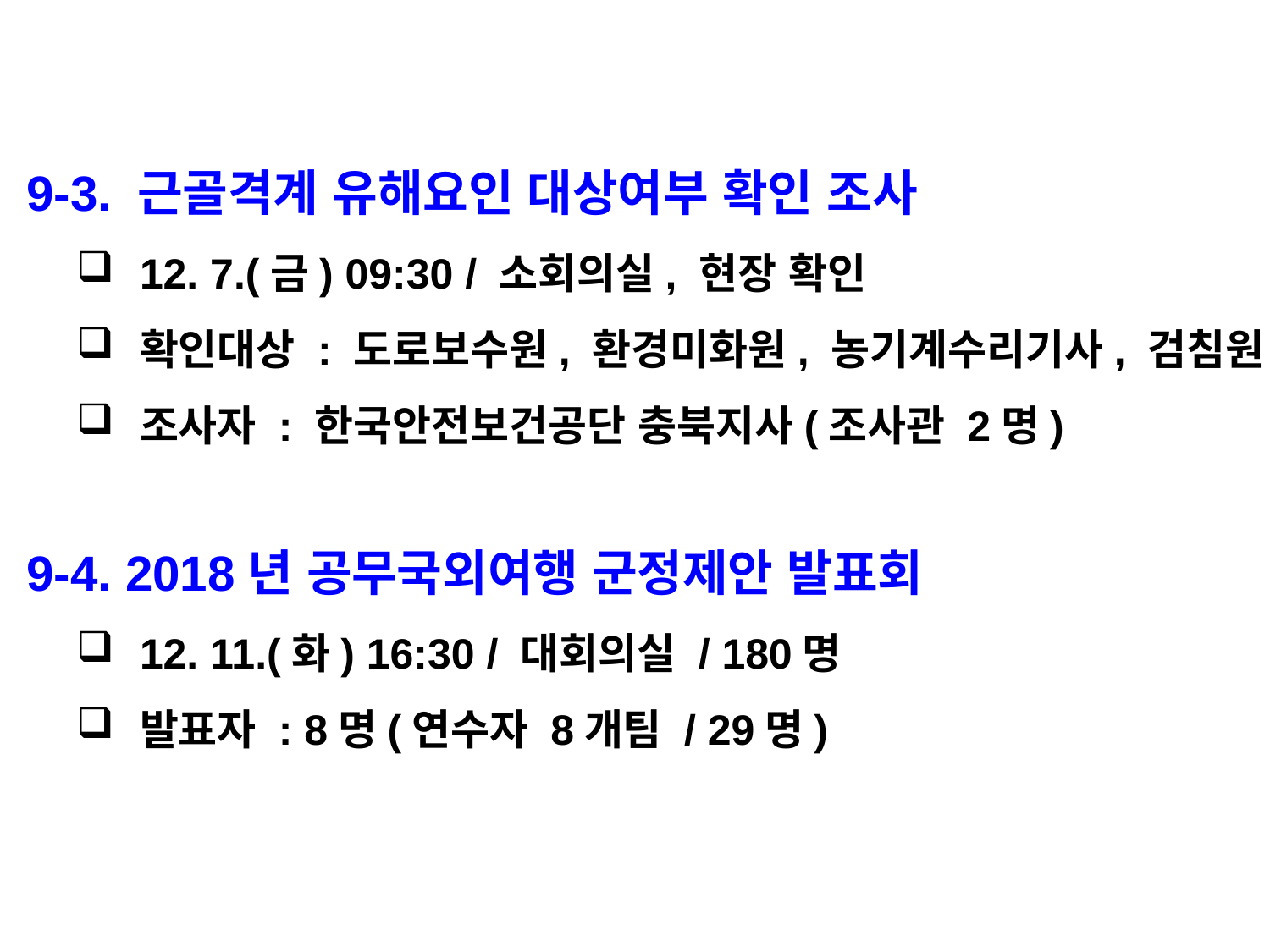

9-3. 근골격계 유해요인 대상여부 확인 조사
12. 7.(금) 09:30 / 소회의실, 현장 확인
확인대상 : 도로보수원, 환경미화원, 농기계수리기사, 검침원
조사자 : 한국안전보건공단 충북지사(조사관 2명)
 9-4. 2018년 공무국외여행 군정제안 발표회
12. 11.(화) 16:30 / 대회의실 / 180명
발표자 : 8명(연수자 8개팀 / 29명)